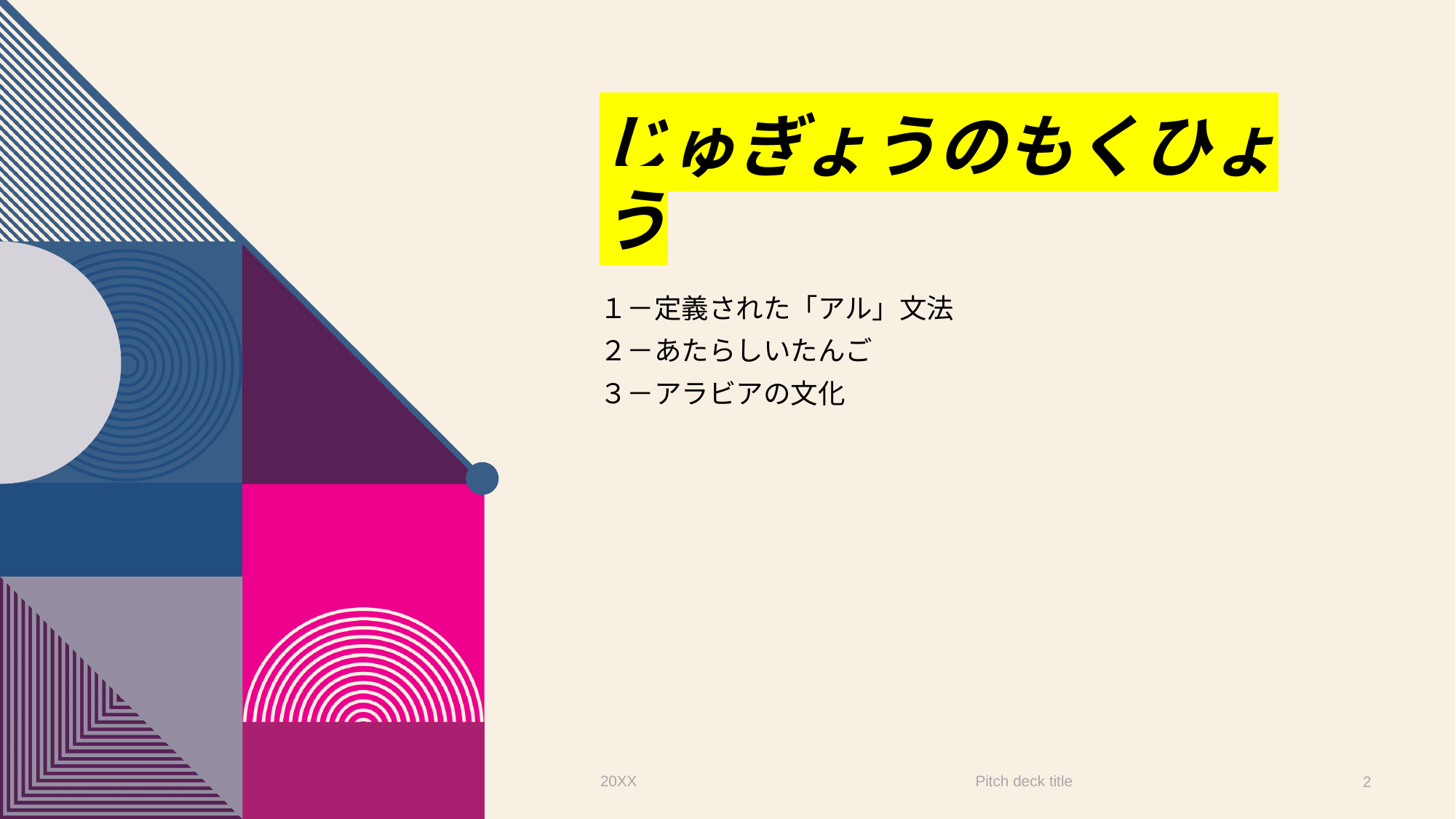

# じゅぎょうのもくひょう
１－定義された「アル」文法
２－あたらしいたんご
３－アラビアの文化

Pitch deck title
20XX
2